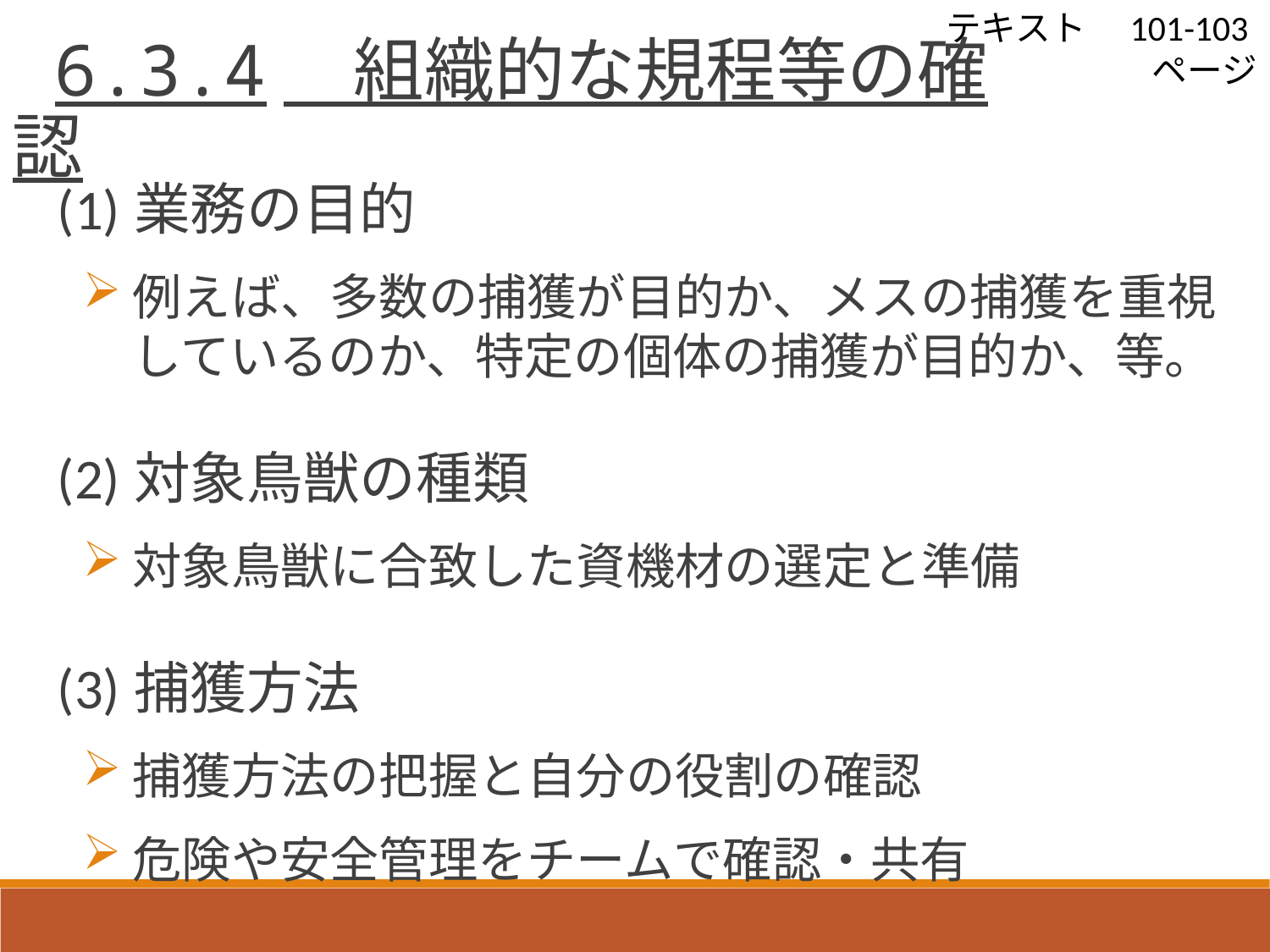

テキスト　101-103ページ
 6.3.4　組織的な規程等の確認
(1)業務の目的
例えば、多数の捕獲が目的か、メスの捕獲を重視しているのか、特定の個体の捕獲が目的か、等。

(2)対象鳥獣の種類
対象鳥獣に合致した資機材の選定と準備

(3)捕獲方法
捕獲方法の把握と自分の役割の確認
危険や安全管理をチームで確認・共有